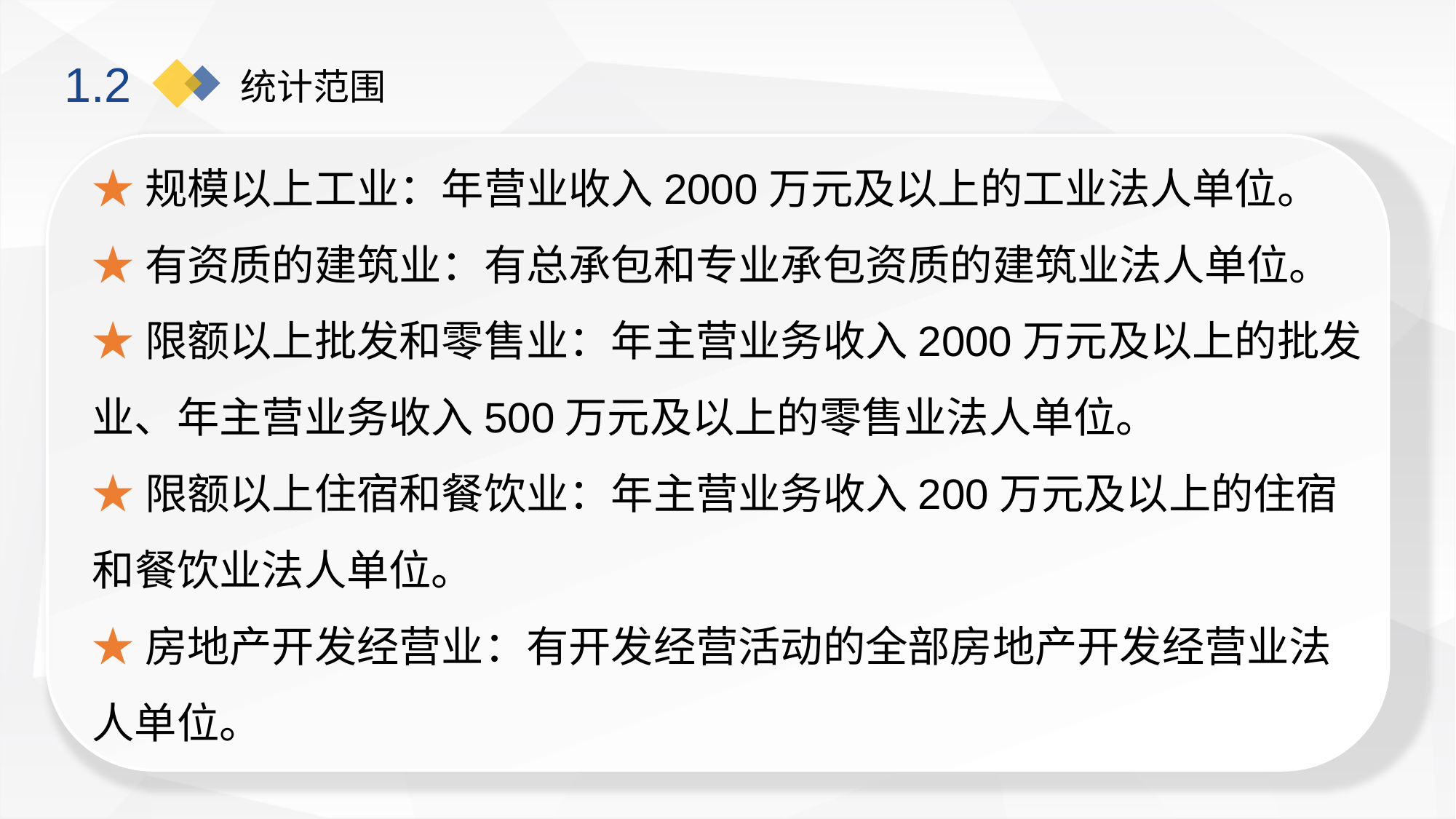

# 统计范围
1.2

★规模以上工业：年营业收入2000万元及以上的工业法人单位。
★有资质的建筑业：有总承包和专业承包资质的建筑业法人单位。
★限额以上批发和零售业：年主营业务收入2000万元及以上的批发业、年主营业务收入500万元及以上的零售业法人单位。
★限额以上住宿和餐饮业：年主营业务收入200万元及以上的住宿和餐饮业法人单位。
★房地产开发经营业：有开发经营活动的全部房地产开发经营业法人单位。